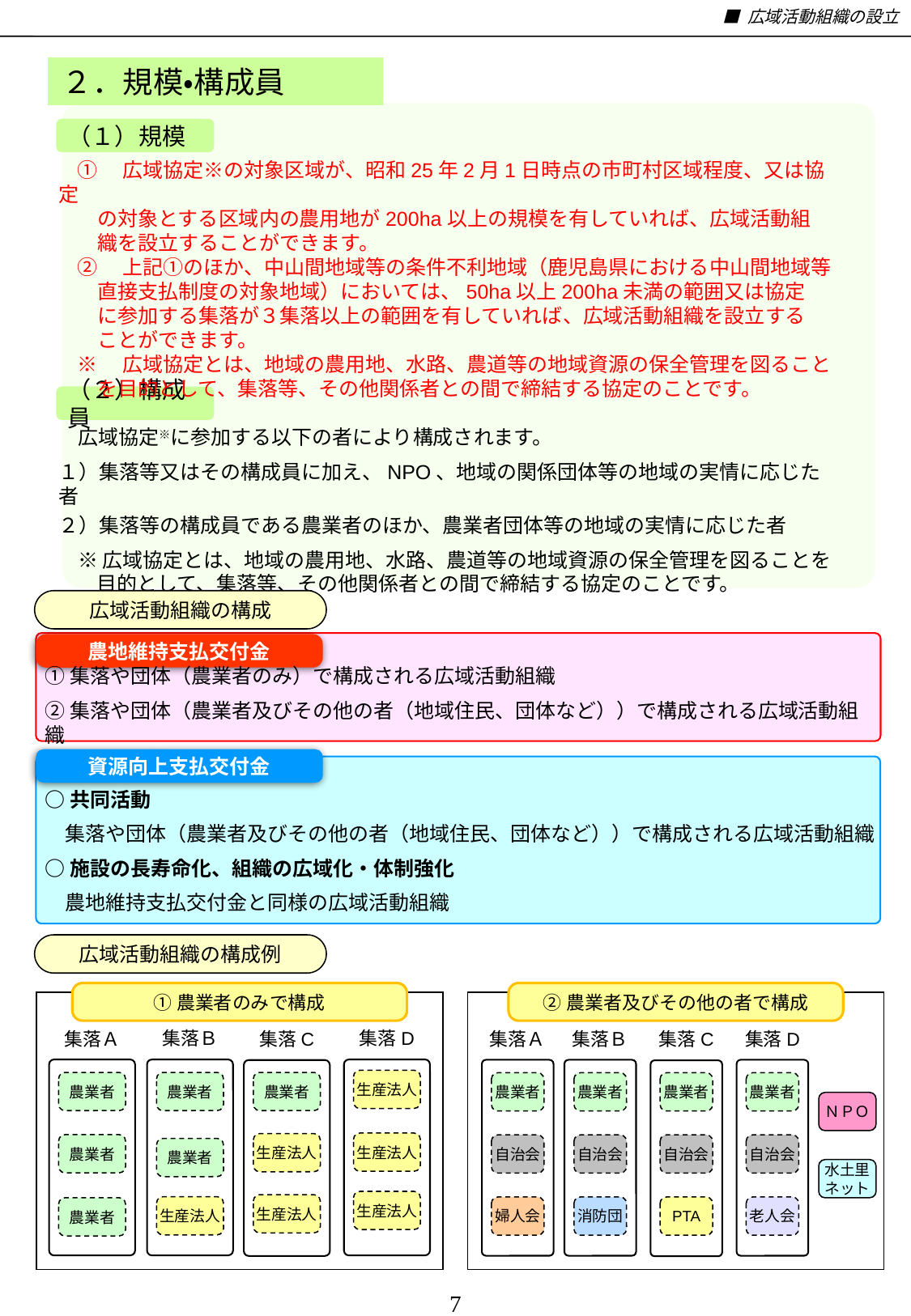

■ 広域活動組織の設立

２．規模・構成員

（１）規模
①　広域協定※の対象区域が、昭和25年2月1日時点の市町村区域程度、又は協定
　の対象とする区域内の農用地が200ha以上の規模を有していれば、広域活動組
　織を設立することができます。
②　上記①のほか、中山間地域等の条件不利地域（鹿児島県における中山間地域等
　直接支払制度の対象地域）においては、50ha以上200ha未満の範囲又は協定
　に参加する集落が３集落以上の範囲を有していれば、広域活動組織を設立する
　ことができます。
※　広域協定とは、地域の農用地、水路、農道等の地域資源の保全管理を図ること
　を目的として、集落等、その他関係者との間で締結する協定のことです。
（２）構成員
広域協定※に参加する以下の者により構成されます。
１）集落等又はその構成員に加え、NPO、地域の関係団体等の地域の実情に応じた者
２）集落等の構成員である農業者のほか、農業者団体等の地域の実情に応じた者
※広域協定とは、地域の農用地、水路、農道等の地域資源の保全管理を図ることを目的として、集落等、その他関係者との間で締結する協定のことです。
　① 農業者のみで構成される広域活動組織
　② 農業者及びその他の者(地域住民、団体など)で構成される広域活動組織
以下の①又は②の広域活動組織が支援の対象です。
①　集落や団体（農業者のみ）で構成される広域活動組織
②　集落や団体（農業者及びその他の者（地域住民、団体など））で構成される広域
　　活動組織
広域活動組織の構成

農地維持支払交付金
①集落や団体（農業者のみ）で構成される広域活動組織
②集落や団体（農業者及びその他の者（地域住民、団体など））で構成される広域活動組織
資源向上支払交付金

○共同活動
　集落や団体（農業者及びその他の者（地域住民、団体など））で構成される広域活動組織
○施設の長寿命化、組織の広域化・体制強化
　農地維持支払交付金と同様の広域活動組織
広域活動組織の構成例
①農業者のみで構成
②農業者及びその他の者で構成

集落Ｂ
集落D
集落Ａ
集落Ｂ
集落D
集落Ａ
集落C
集落C

生産法人
農業者
農業者
農業者
農業者
農業者
農業者
農業者
ＮＰＯ
生産法人
生産法人
農業者
自治会
自治会
自治会
自治会
農業者
水土里ネット
生産法人
生産法人
生産法人
婦人会
消防団
PTA
老人会
農業者
7